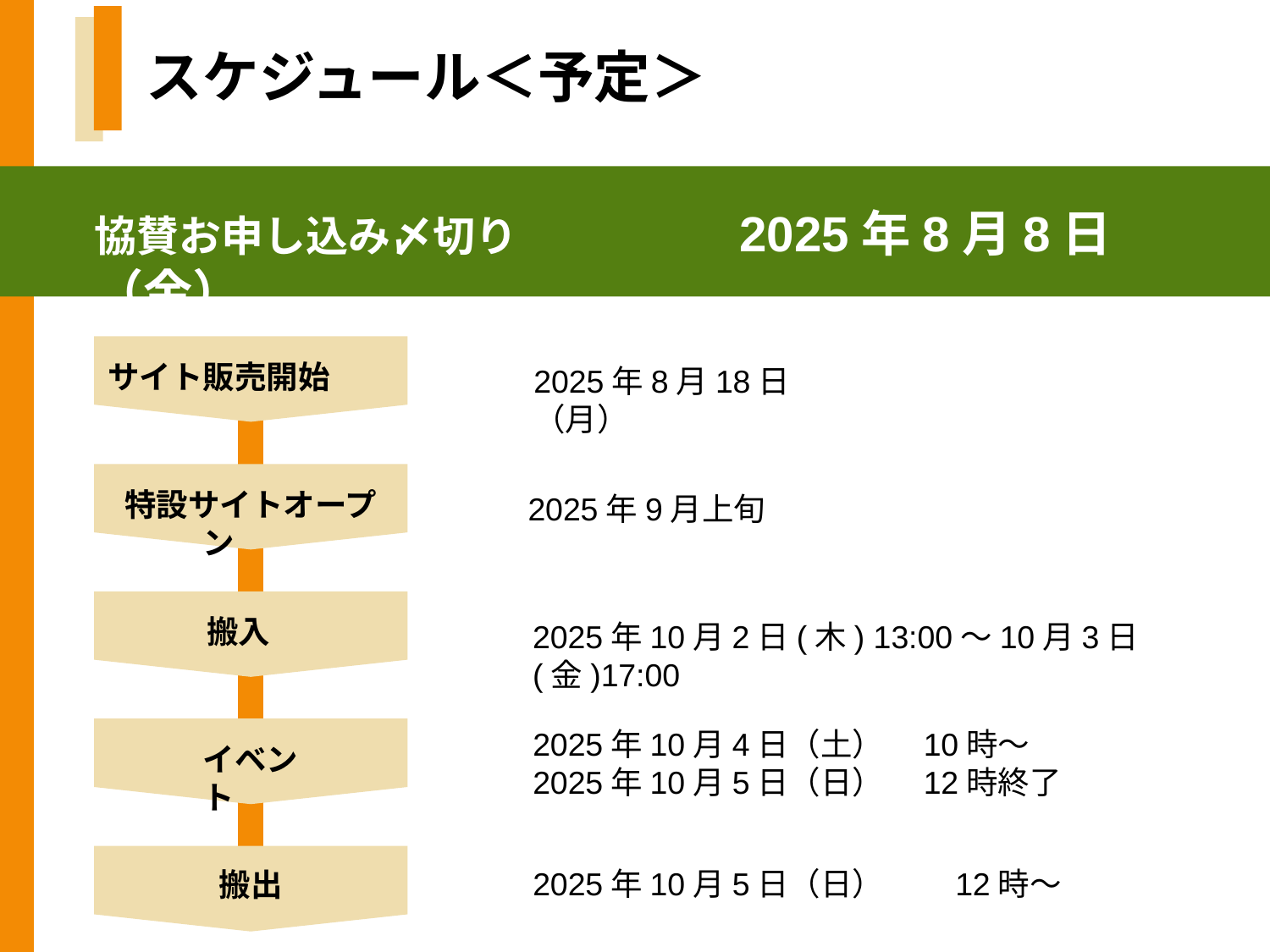

スケジュール＜予定＞

協賛お申し込み〆切り　　　　　2025年8月8日（金）

サイト販売開始
2025年8月18日（月）

特設サイトオープン
2025年9月上旬

搬入
2025年10月2日(木) 13:00～10月3日(金)17:00

2025年10月4日（土）　10時～
2025年10月5日（日）　12時終了
イベント

2025年10月5日（日）　　12時～
搬出